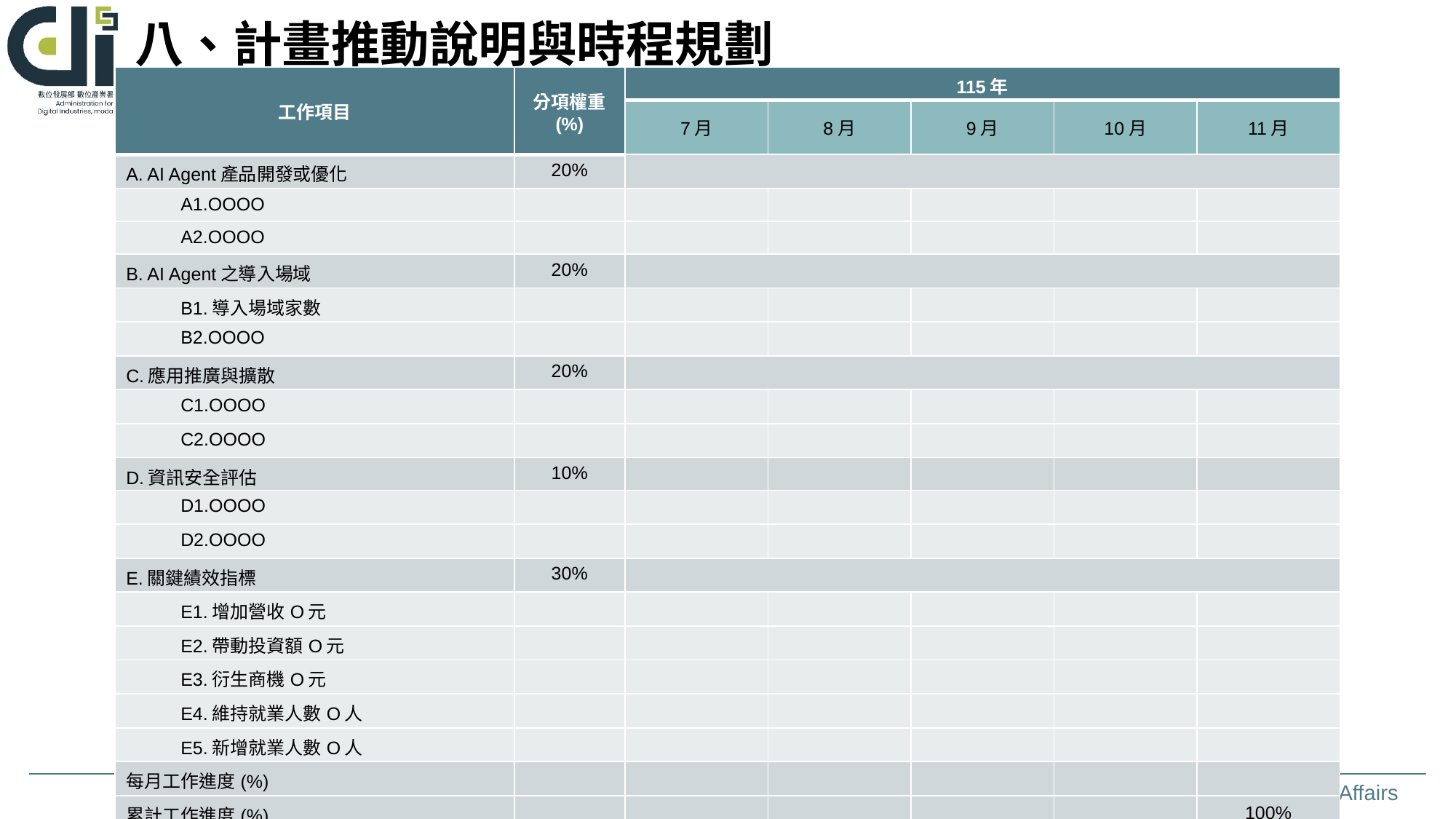

# 八、計畫推動說明與時程規劃
*得依實際需求增列工作項目。
| 工作項目 | 分項權重 (%) | 115年 |  |  |  |  |
| --- | --- | --- | --- | --- | --- | --- |
|  |  | 7月 | 8月 | 9月 | 10月 | 11月 |
| A. AI Agent產品開發或優化 | 20% |  |  |  |  |  |
| A1.OOOO |  |  |  |  |  |  |
| A2.OOOO |  |  |  |  |  |  |
| B. AI Agent之導入場域 | 20% |  |  |  |  |  |
| B1.導入場域家數 |  |  |  |  |  |  |
| B2.OOOO |  |  |  |  |  |  |
| C.應用推廣與擴散 | 20% |  |  |  |  |  |
| C1.OOOO |  |  |  |  |  |  |
| C2.OOOO |  |  |  |  |  |  |
| D.資訊安全評估 | 10% |  |  |  |  |  |
| D1.OOOO |  |  |  |  |  |  |
| D2.OOOO |  |  |  |  |  |  |
| E.關鍵績效指標 | 30% |  |  |  |  |  |
| E1.增加營收O元 |  |  |  |  |  |  |
| E2.帶動投資額O元 |  |  |  |  |  |  |
| E3.衍生商機O元 |  |  |  |  |  |  |
| E4.維持就業人數O人 |  |  |  |  |  |  |
| E5.新增就業人數O人 |  |  |  |  |  |  |
| 每月工作進度(%) |  |  |  |  |  |  |
| 累計工作進度(%) |  |  |  |  |  | 100% |
10